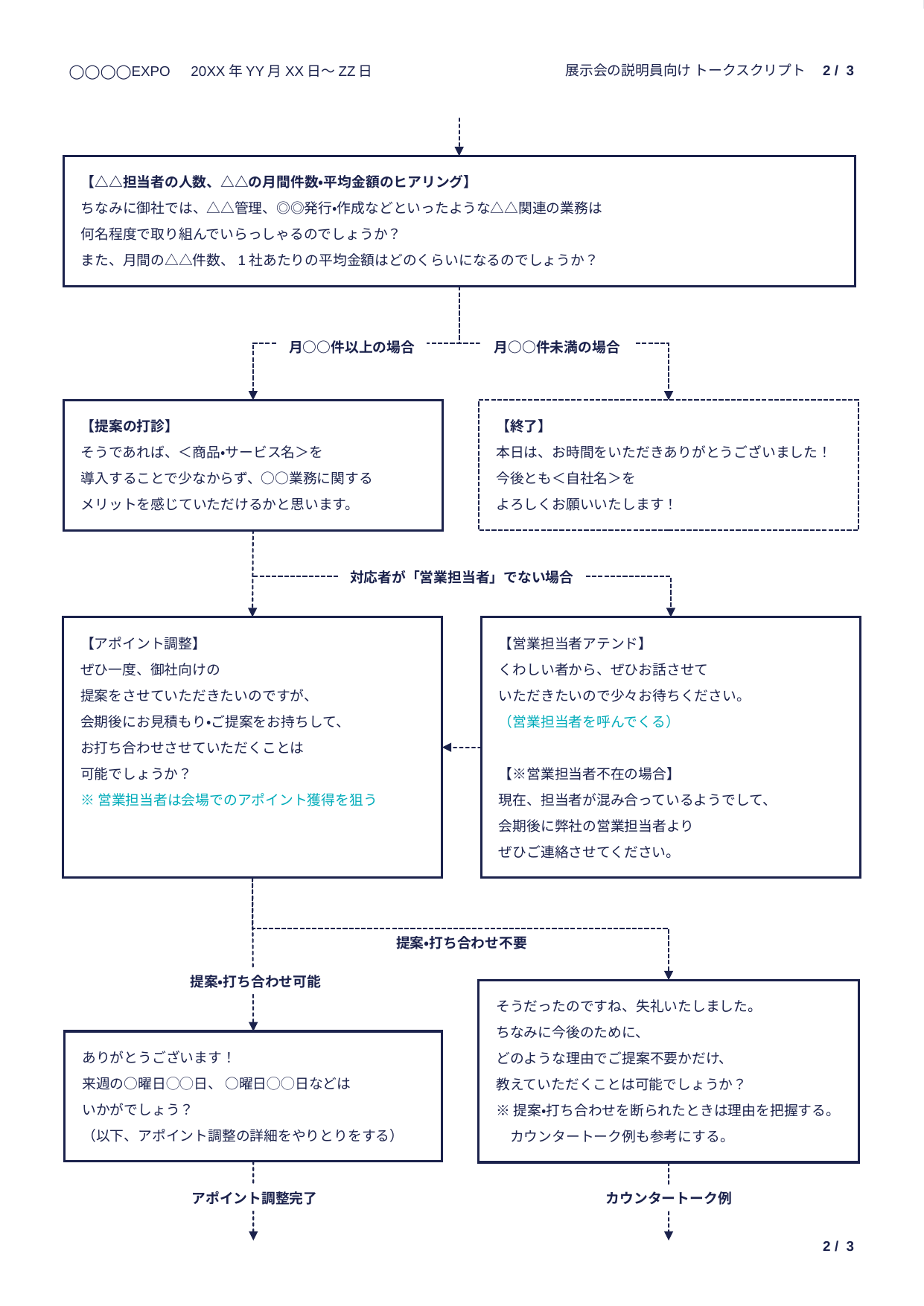

◯◯◯◯EXPO　20XX年YY月XX日〜ZZ日
展示会の説明員向け トークスクリプト　2 /  3
【△△担当者の人数、△△の月間件数・平均金額のヒアリング】
ちなみに御社では、△△管理、◎◎発行・作成などといったような△△関連の業務は
何名程度で取り組んでいらっしゃるのでしょうか？
また、月間の△△件数、1社あたりの平均金額はどのくらいになるのでしょうか？
月○○件以上の場合
月○○件未満の場合
【提案の打診】
そうであれば、＜商品・サービス名＞を
導入することで少なからず、○○業務に関する
メリットを感じていただけるかと思います。
【終了】
本日は、お時間をいただきありがとうございました！
今後とも＜自社名＞を
よろしくお願いいたします！
対応者が「営業担当者」でない場合
【アポイント調整】
ぜひ一度、御社向けの
提案をさせていただきたいのですが、
会期後にお見積もり・ご提案をお持ちして、
お打ち合わせさせていただくことは
可能でしょうか？
※営業担当者は会場でのアポイント獲得を狙う

【営業担当者アテンド】
くわしい者から、ぜひお話させて
いただきたいので少々お待ちください。
（営業担当者を呼んでくる）

【※営業担当者不在の場合】
現在、担当者が混み合っているようでして、
会期後に弊社の営業担当者より
ぜひご連絡させてください。
提案・打ち合わせ不要
提案・打ち合わせ可能
そうだったのですね、失礼いたしました。
ちなみに今後のために、
どのような理由でご提案不要かだけ、
教えていただくことは可能でしょうか？
※提案・打ち合わせを断られたときは理由を把握する。
　カウンタートーク例も参考にする。
ありがとうございます！
来週の○曜日◯◯日、 ○曜日◯◯日などは
いかがでしょう？
（以下、アポイント調整の詳細をやりとりをする）
アポイント調整完了
カウンタートーク例
2 /  3